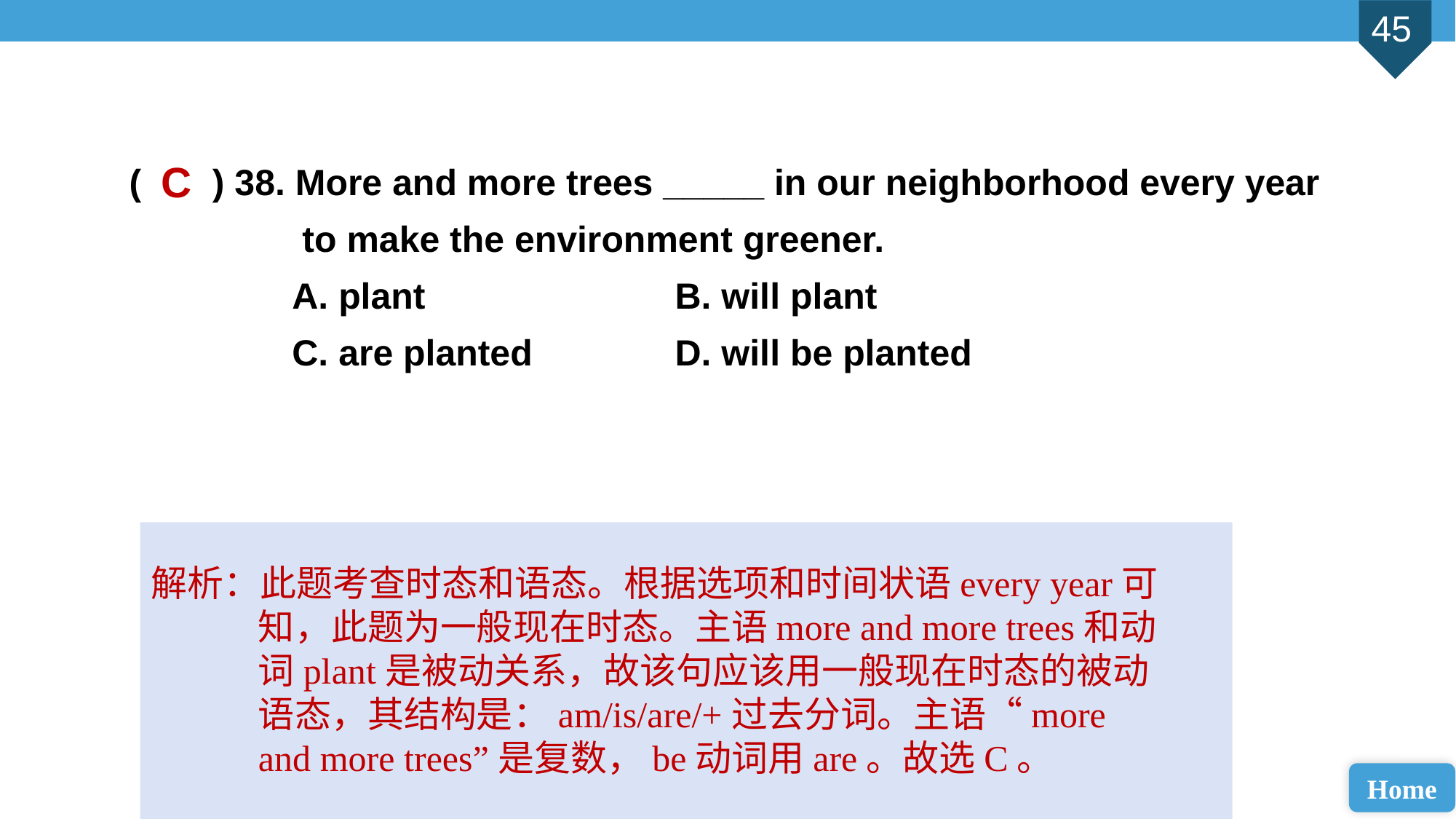

(       ) 38. More and more trees _____ in our neighborhood every year
                 to make the environment greener.
                A. plant 			B. will plant
                C. are planted 		D. will be planted
C

解析：此题考查时态和语态。根据选项和时间状语every year可知，此题为一般现在时态。主语more and more trees和动词plant是被动关系，故该句应该用一般现在时态的被动语态，其结构是：am/is/are/+过去分词。主语“more and more trees”是复数，be动词用are。故选C。